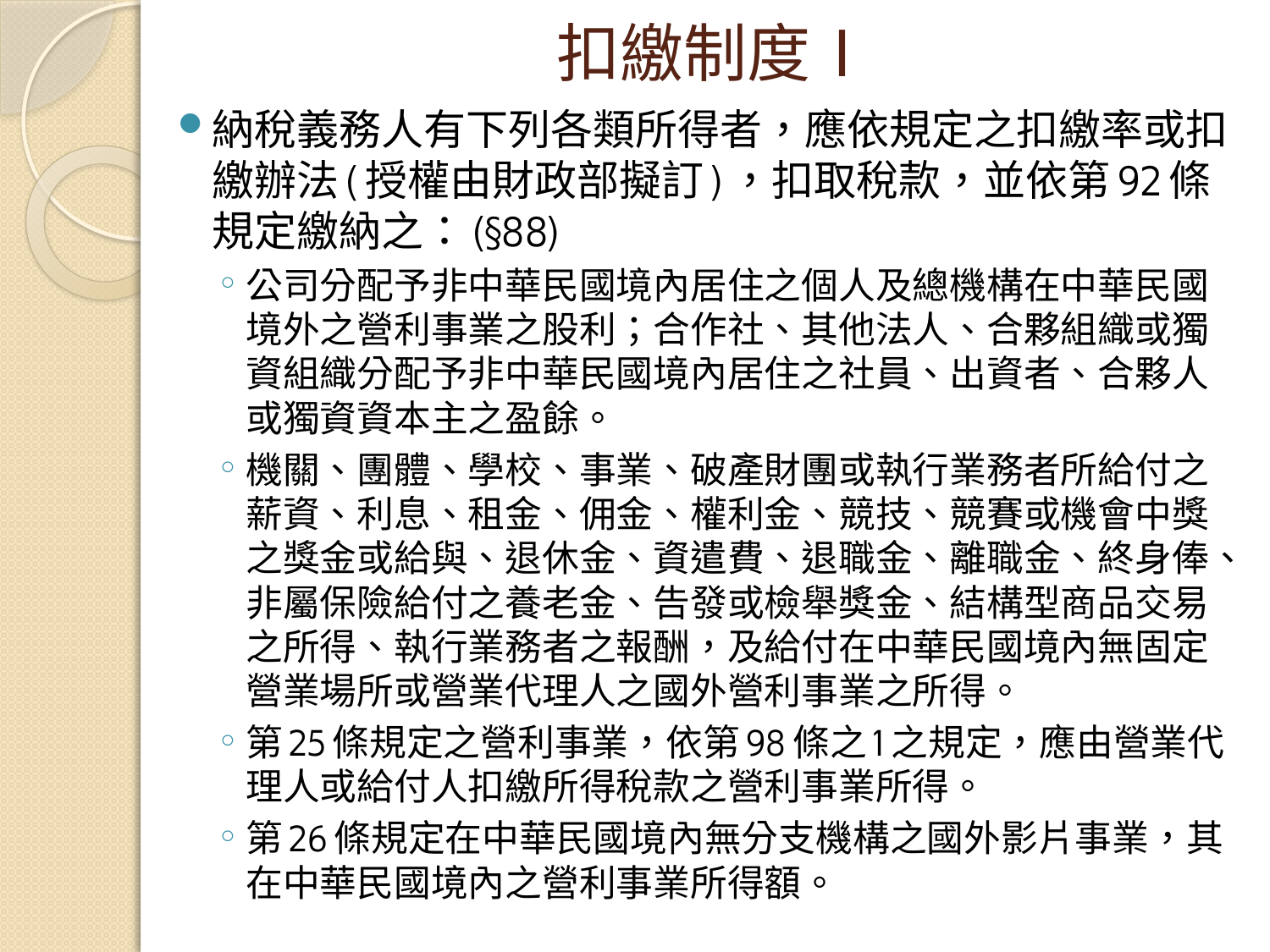

# 扣繳制度Ⅰ
納稅義務人有下列各類所得者，應依規定之扣繳率或扣繳辦法(授權由財政部擬訂)，扣取稅款，並依第92條規定繳納之：(§88)
公司分配予非中華民國境內居住之個人及總機構在中華民國境外之營利事業之股利；合作社、其他法人、合夥組織或獨資組織分配予非中華民國境內居住之社員、出資者、合夥人或獨資資本主之盈餘。
機關、團體、學校、事業、破產財團或執行業務者所給付之薪資、利息、租金、佣金、權利金、競技、競賽或機會中獎之獎金或給與、退休金、資遣費、退職金、離職金、終身俸、非屬保險給付之養老金、告發或檢舉獎金、結構型商品交易之所得、執行業務者之報酬，及給付在中華民國境內無固定營業場所或營業代理人之國外營利事業之所得。
第25條規定之營利事業，依第98條之1之規定，應由營業代理人或給付人扣繳所得稅款之營利事業所得。
第26條規定在中華民國境內無分支機構之國外影片事業，其在中華民國境內之營利事業所得額。